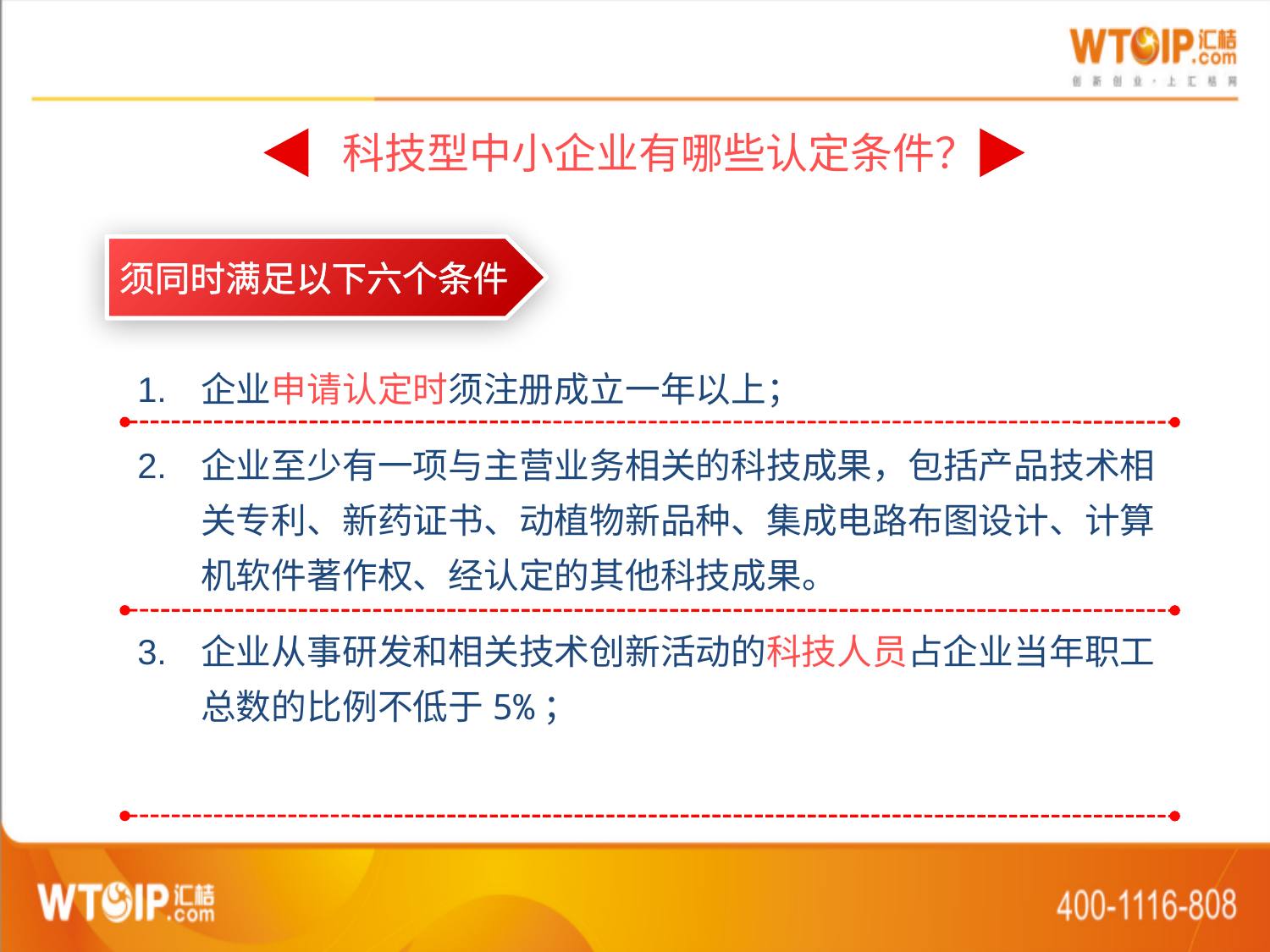

科技型中小企业有哪些认定条件？

须同时满足以下六个条件
企业申请认定时须注册成立一年以上；
企业至少有一项与主营业务相关的科技成果，包括产品技术相关专利、新药证书、动植物新品种、集成电路布图设计、计算机软件著作权、经认定的其他科技成果。
企业从事研发和相关技术创新活动的科技人员占企业当年职工总数的比例不低于5%；